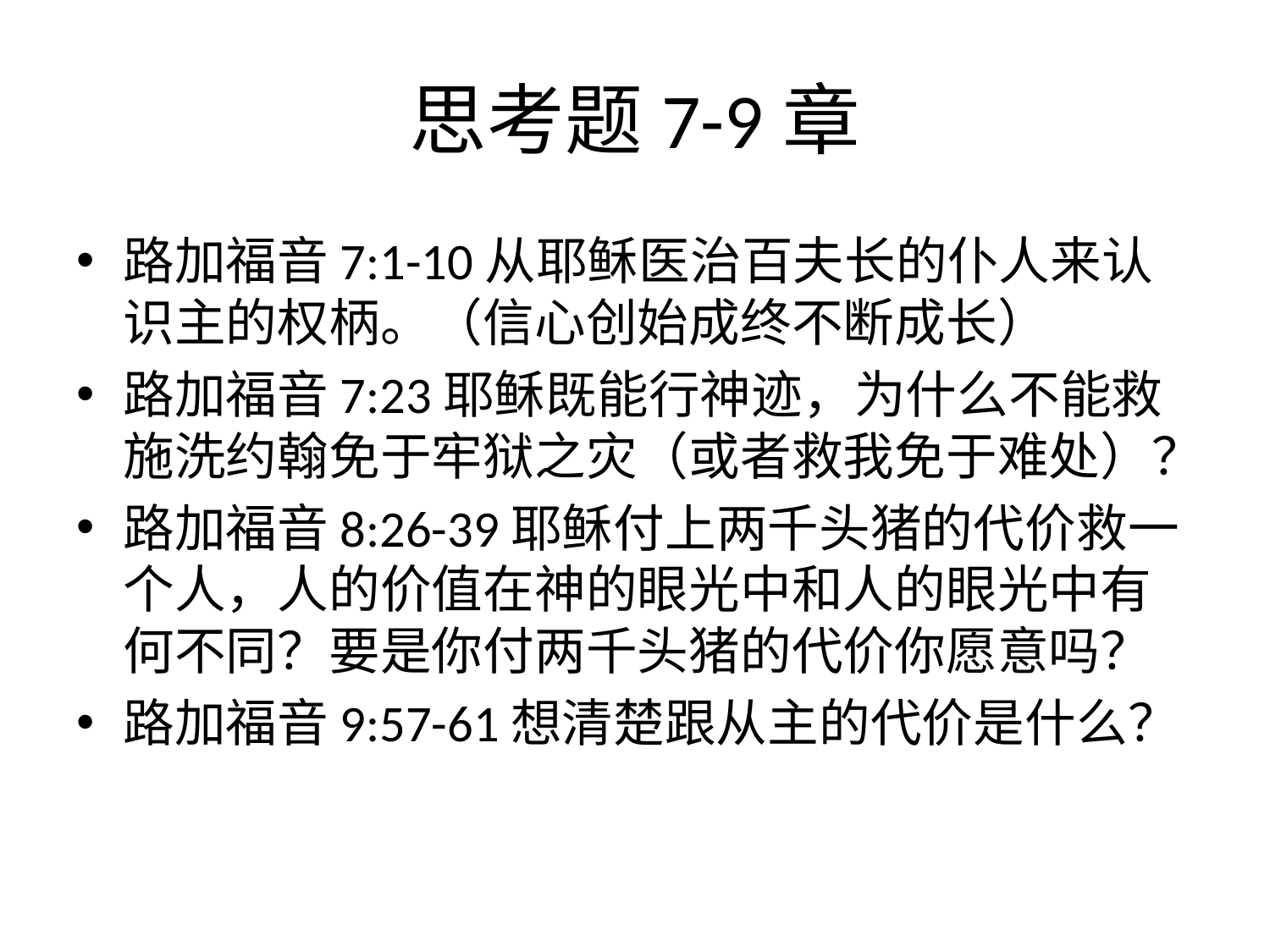

# 思考题7-9章
路加福音7:1-10从耶稣医治百夫长的仆人来认识主的权柄。（信心创始成终不断成长）
路加福音7:23耶稣既能行神迹，为什么不能救施洗约翰免于牢狱之灾（或者救我免于难处）？
路加福音8:26-39耶稣付上两千头猪的代价救一个人，人的价值在神的眼光中和人的眼光中有何不同？要是你付两千头猪的代价你愿意吗？
路加福音9:57-61想清楚跟从主的代价是什么？